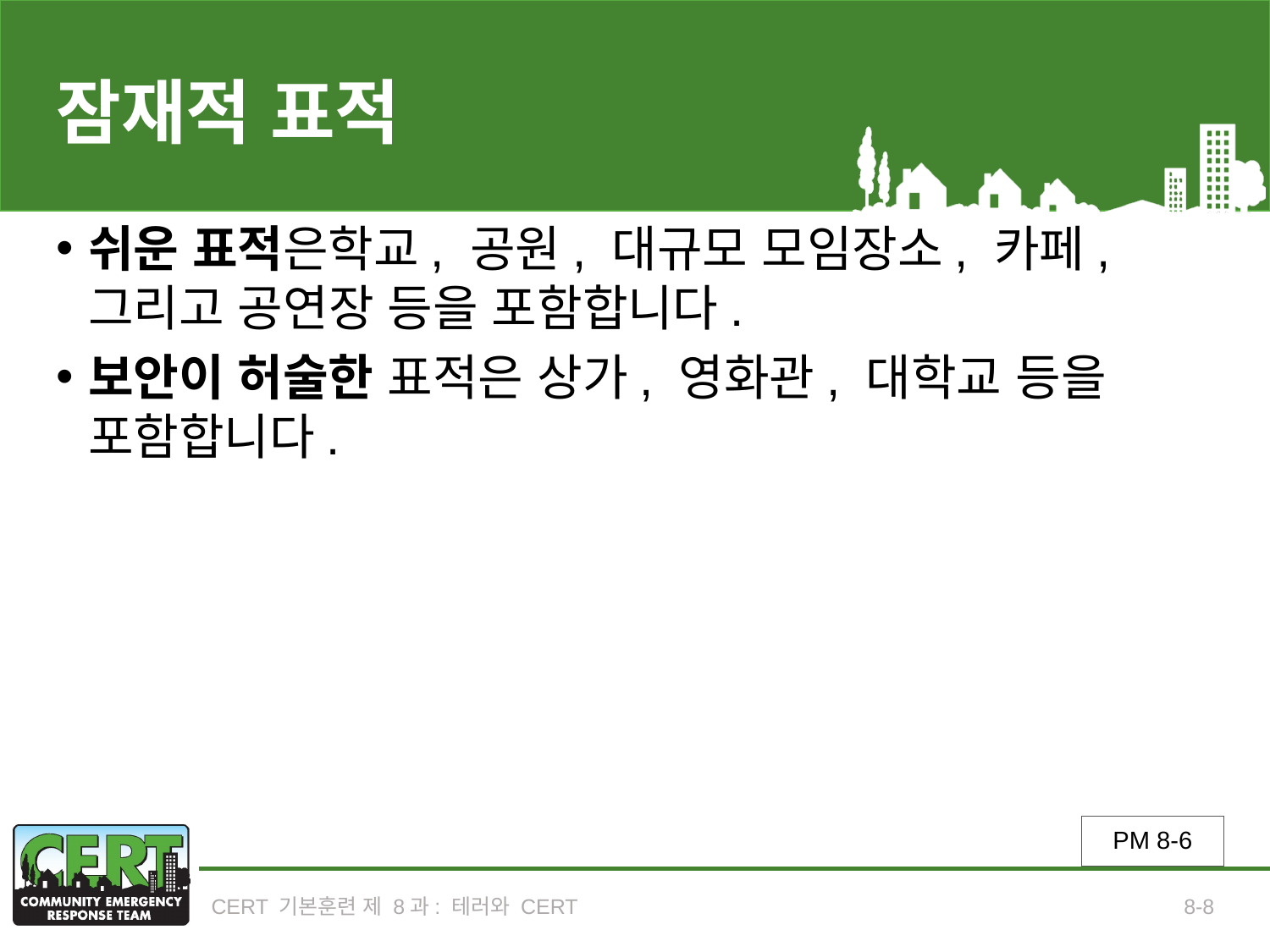

# 잠재적 표적
쉬운 표적은학교, 공원, 대규모 모임장소, 카페, 그리고 공연장 등을 포함합니다.
보안이 허술한 표적은 상가, 영화관, 대학교 등을 포함합니다.
PM 8-6
CERT 기본훈련 제 8과: 테러와 CERT
8-8